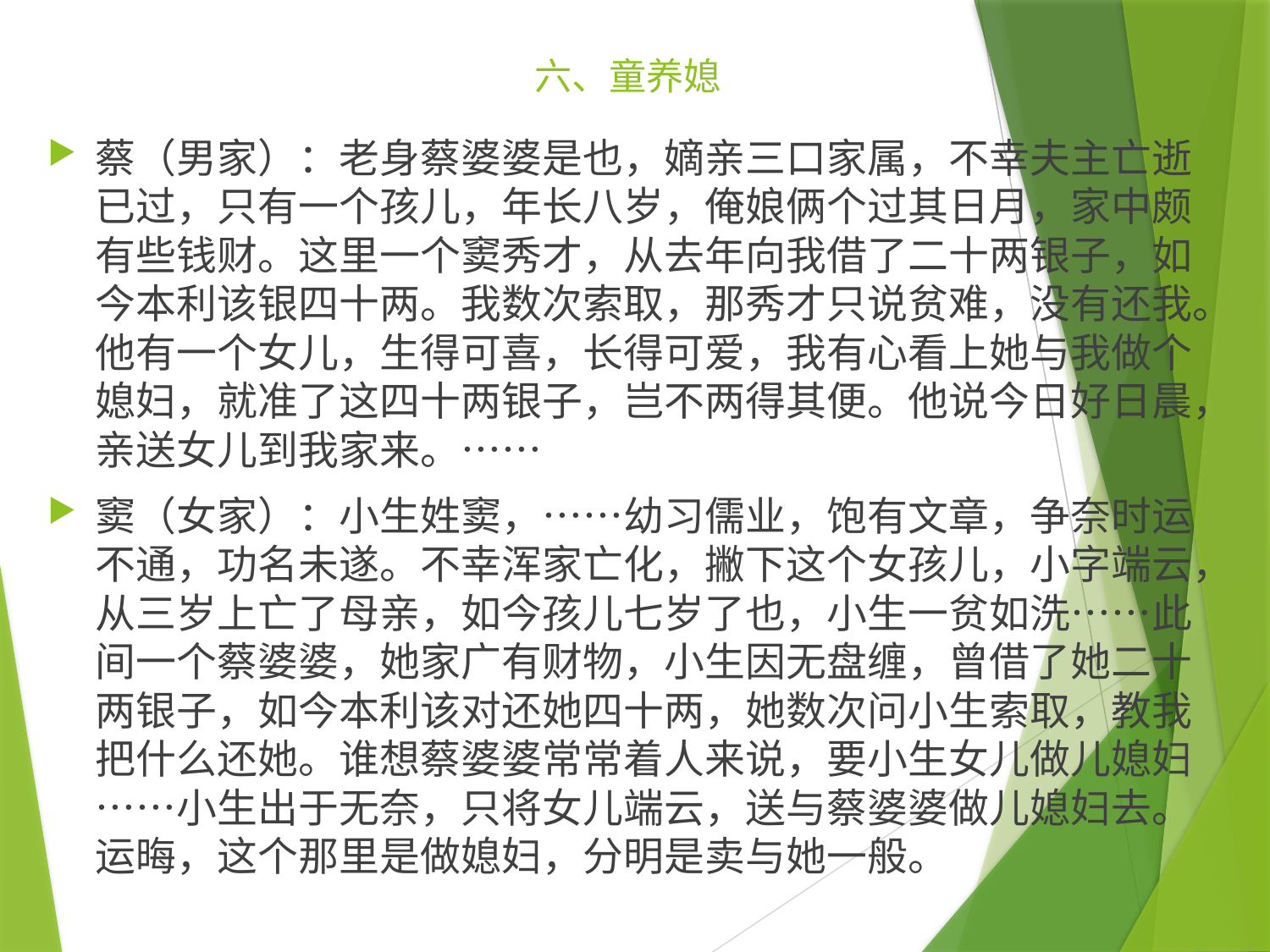

# 六、童养媳
蔡（男家）：老身蔡婆婆是也，嫡亲三口家属，不幸夫主亡逝已过，只有一个孩儿，年长八岁，俺娘俩个过其日月，家中颇有些钱财。这里一个窦秀才，从去年向我借了二十两银子，如今本利该银四十两。我数次索取，那秀才只说贫难，没有还我。他有一个女儿，生得可喜，长得可爱，我有心看上她与我做个媳妇，就准了这四十两银子，岂不两得其便。他说今日好日晨，亲送女儿到我家来。……
窦（女家）：小生姓窦，……幼习儒业，饱有文章，争奈时运不通，功名未遂。不幸浑家亡化，撇下这个女孩儿，小字端云，从三岁上亡了母亲，如今孩儿七岁了也，小生一贫如洗……此间一个蔡婆婆，她家广有财物，小生因无盘缠，曾借了她二十两银子，如今本利该对还她四十两，她数次问小生索取，教我把什么还她。谁想蔡婆婆常常着人来说，要小生女儿做儿媳妇……小生出于无奈，只将女儿端云，送与蔡婆婆做儿媳妇去。运晦，这个那里是做媳妇，分明是卖与她一般。